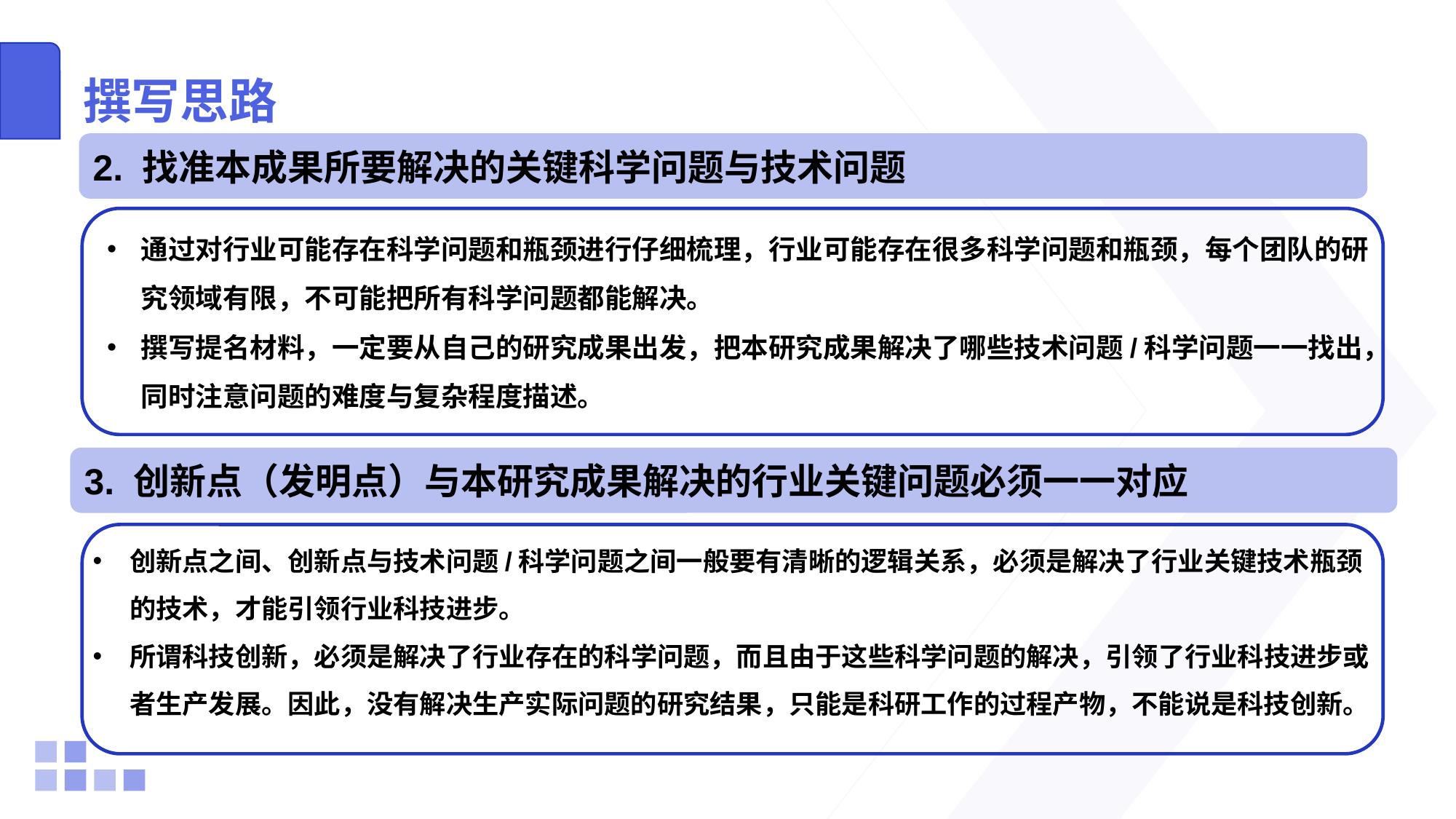

# 撰写思路
2. 找准本成果所要解决的关键科学问题与技术问题

通过对行业可能存在科学问题和瓶颈进行仔细梳理，行业可能存在很多科学问题和瓶颈，每个团队的研究领域有限，不可能把所有科学问题都能解决。
撰写提名材料，一定要从自己的研究成果出发，把本研究成果解决了哪些技术问题/科学问题一一找出，同时注意问题的难度与复杂程度描述。
3. 创新点（发明点）与本研究成果解决的行业关键问题必须一一对应
创新点之间、创新点与技术问题/科学问题之间一般要有清晰的逻辑关系，必须是解决了行业关键技术瓶颈的技术，才能引领行业科技进步。
所谓科技创新，必须是解决了行业存在的科学问题，而且由于这些科学问题的解决，引领了行业科技进步或者生产发展。因此，没有解决生产实际问题的研究结果，只能是科研工作的过程产物，不能说是科技创新。